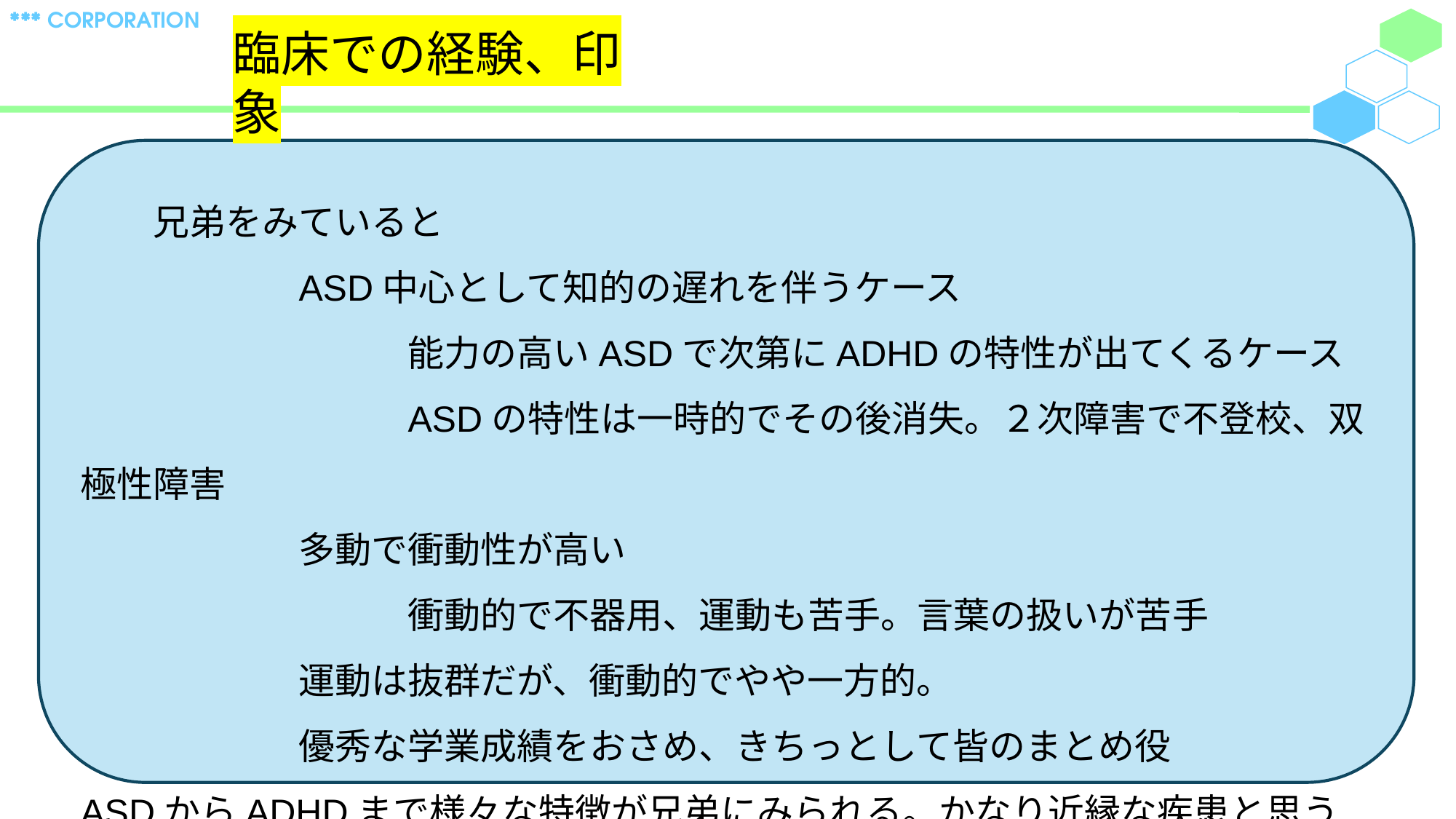

臨床での経験、印象
　　兄弟をみていると
		ASD中心として知的の遅れを伴うケース
　　　　　　　	能力の高いASDで次第にADHDの特性が出てくるケース
　　　　　　　	ASDの特性は一時的でその後消失。２次障害で不登校、双極性障害
		多動で衝動性が高い
　　　　　　　	衝動的で不器用、運動も苦手。言葉の扱いが苦手
		運動は抜群だが、衝動的でやや一方的。
	　　	優秀な学業成績をおさめ、きちっとして皆のまとめ役
ASDからADHDまで様々な特徴が兄弟にみられる。かなり近縁な疾患と思うしかない。